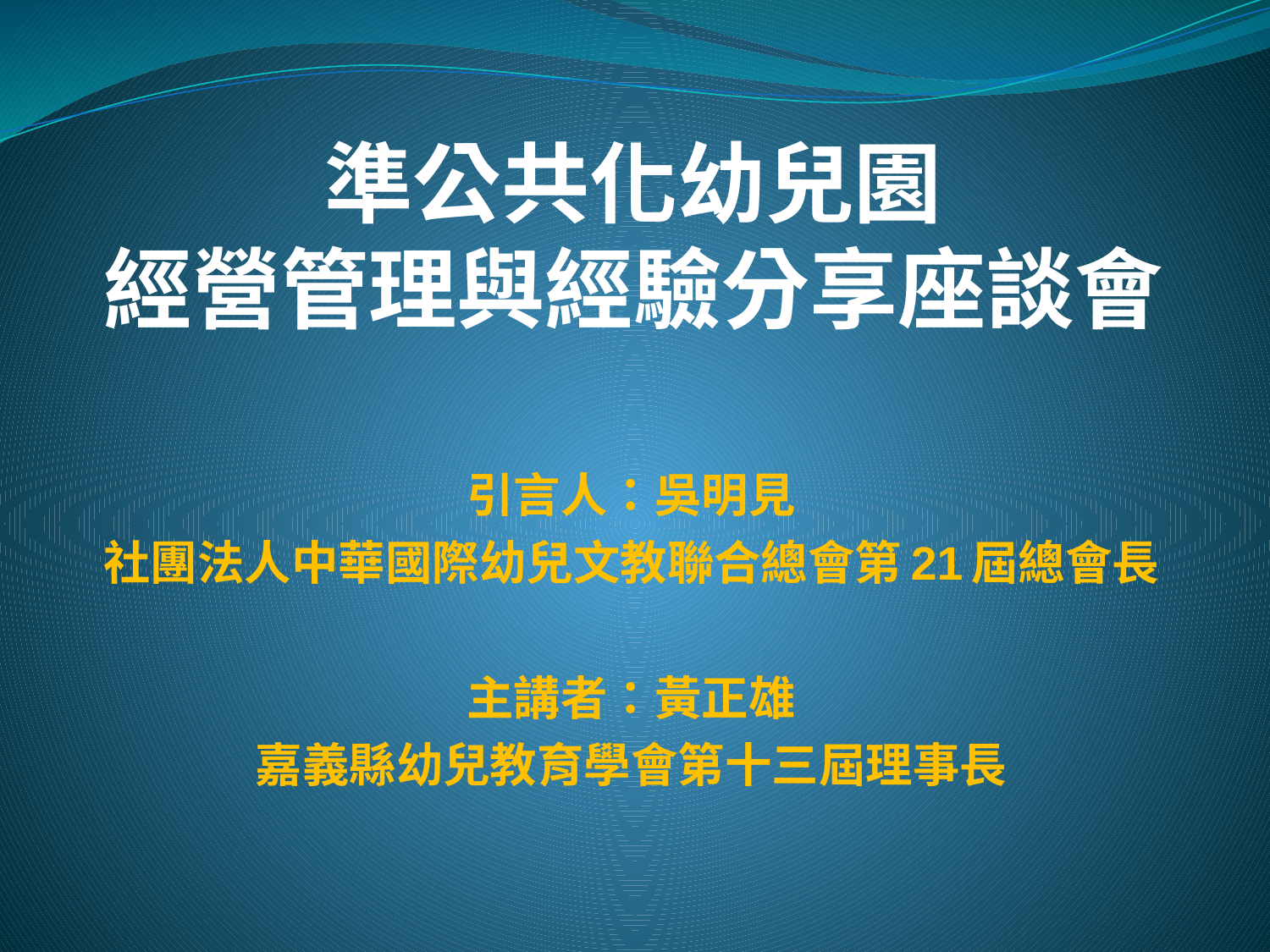

# 準公共化幼兒園 經營管理與經驗分享座談會
引言人：吳明見
社團法人中華國際幼兒文教聯合總會第21屆總會長

主講者：黃正雄
嘉義縣幼兒教育學會第十三屆理事長